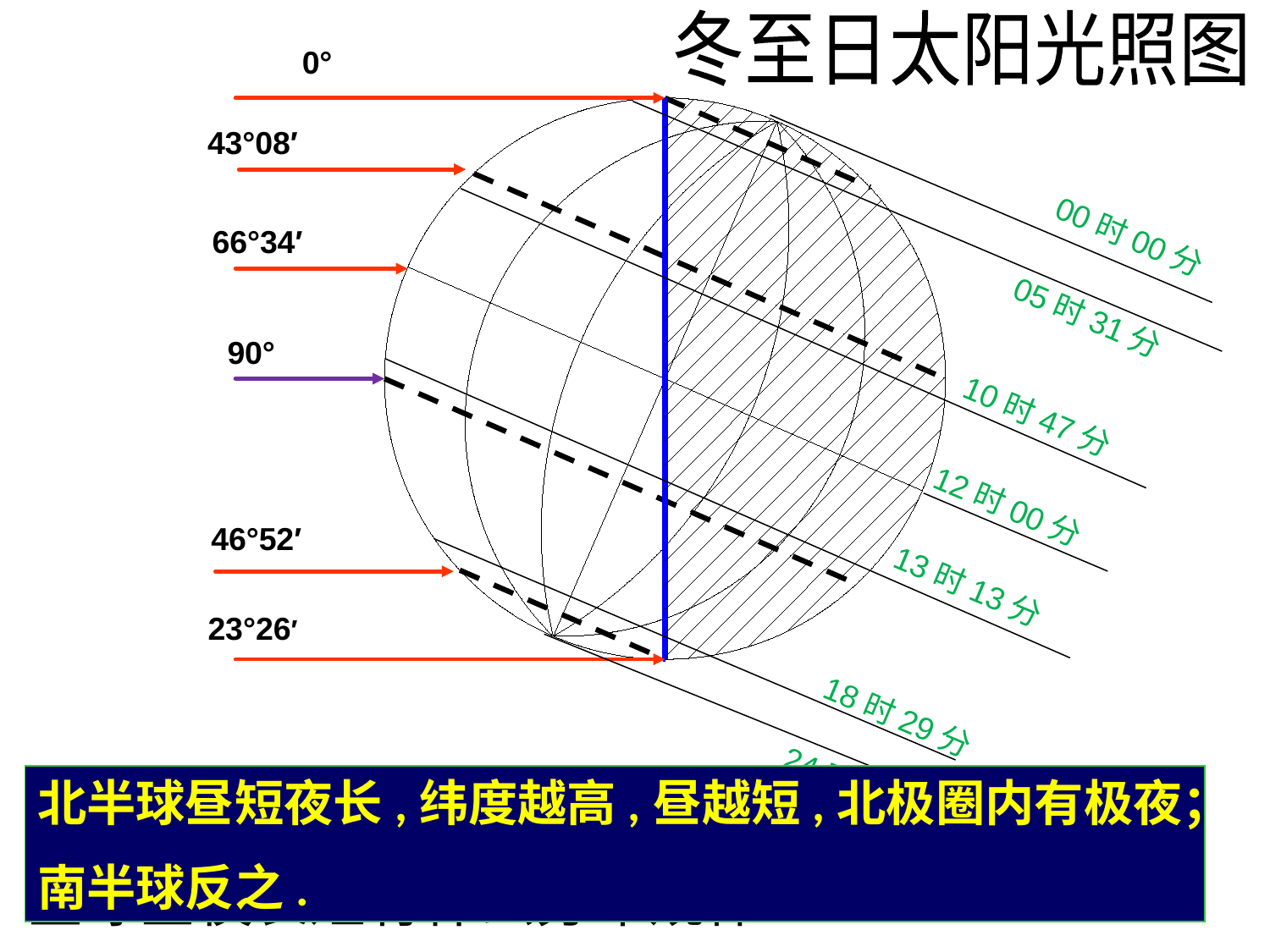

冬至日太阳光照图
0°

43°08′

66°34′
00时00分

05时31分
90°

10时47分
12时00分

46°52′

13时13分
23°26′

18时29分
24时00分
太阳直射在哪个纬度？
全球昼夜长短有什么分布规律？
北半球昼短夜长,纬度越高,昼越短,北极圈内有极夜；
南半球反之.
南回归线